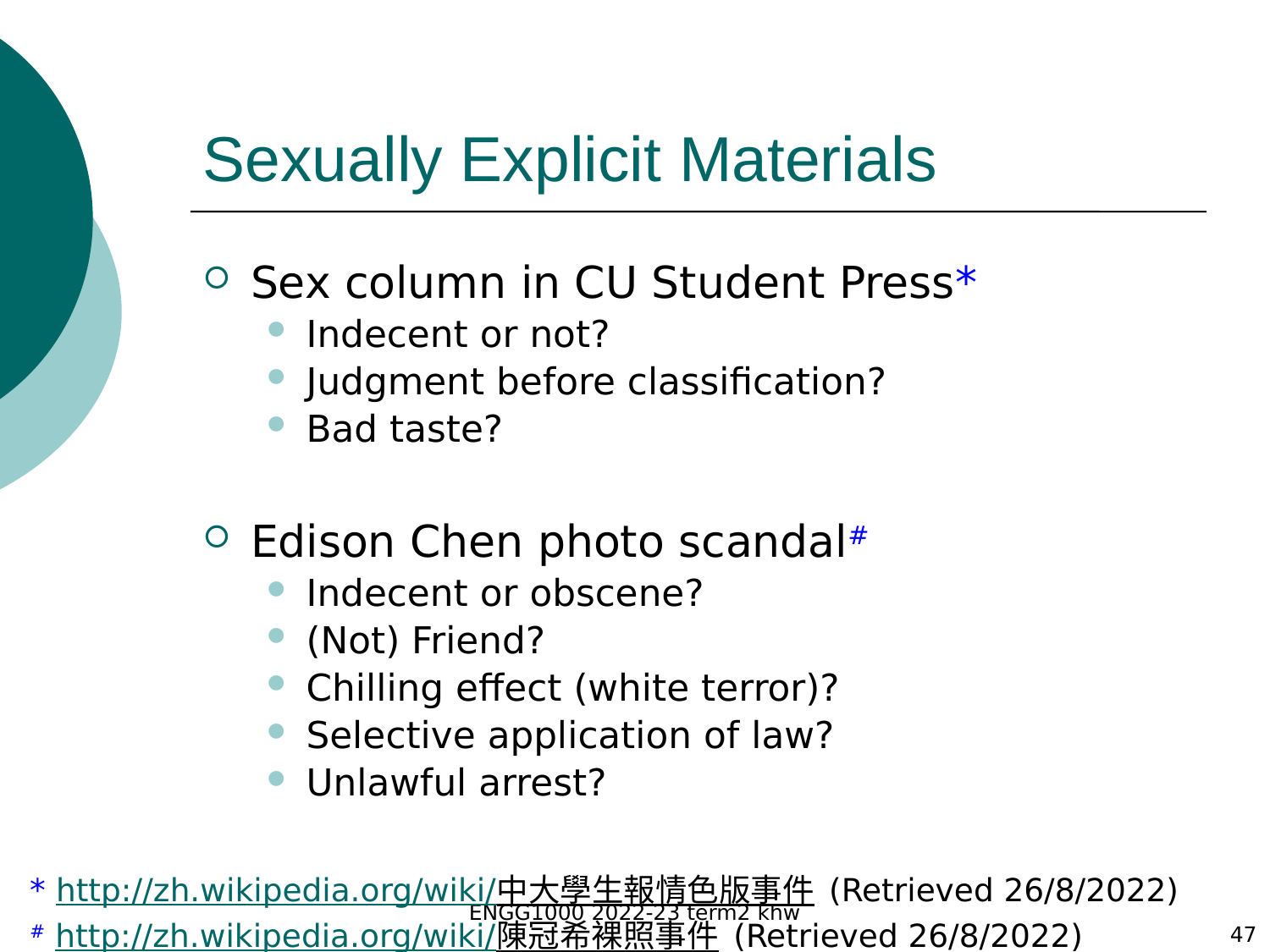

# Sexually Explicit Materials
Sex column in CU Student Press*
Indecent or not?
Judgment before classification?
Bad taste?

Edison Chen photo scandal#
Indecent or obscene?
(Not) Friend?
Chilling effect (white terror)?
Selective application of law?
Unlawful arrest?
* http://zh.wikipedia.org/wiki/中大學生報情色版事件 (Retrieved 26/8/2022)
# http://zh.wikipedia.org/wiki/陳冠希裸照事件 (Retrieved 26/8/2022)
ENGG1000 2022-23 term2 khw
47